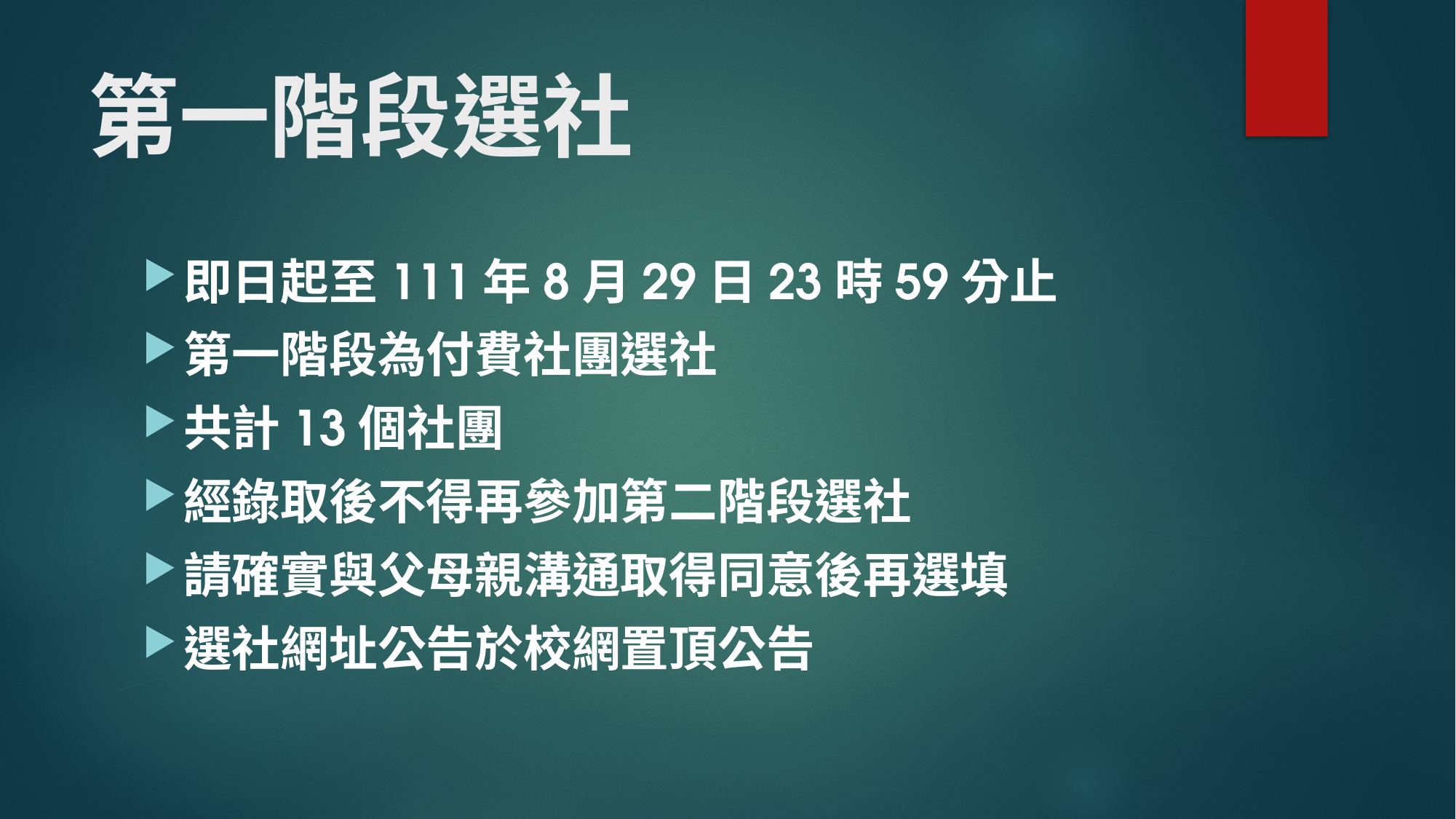

# 第一階段選社
即日起至111年8月29日23時59分止
第一階段為付費社團選社
共計13個社團
經錄取後不得再參加第二階段選社
請確實與父母親溝通取得同意後再選填
選社網址公告於校網置頂公告